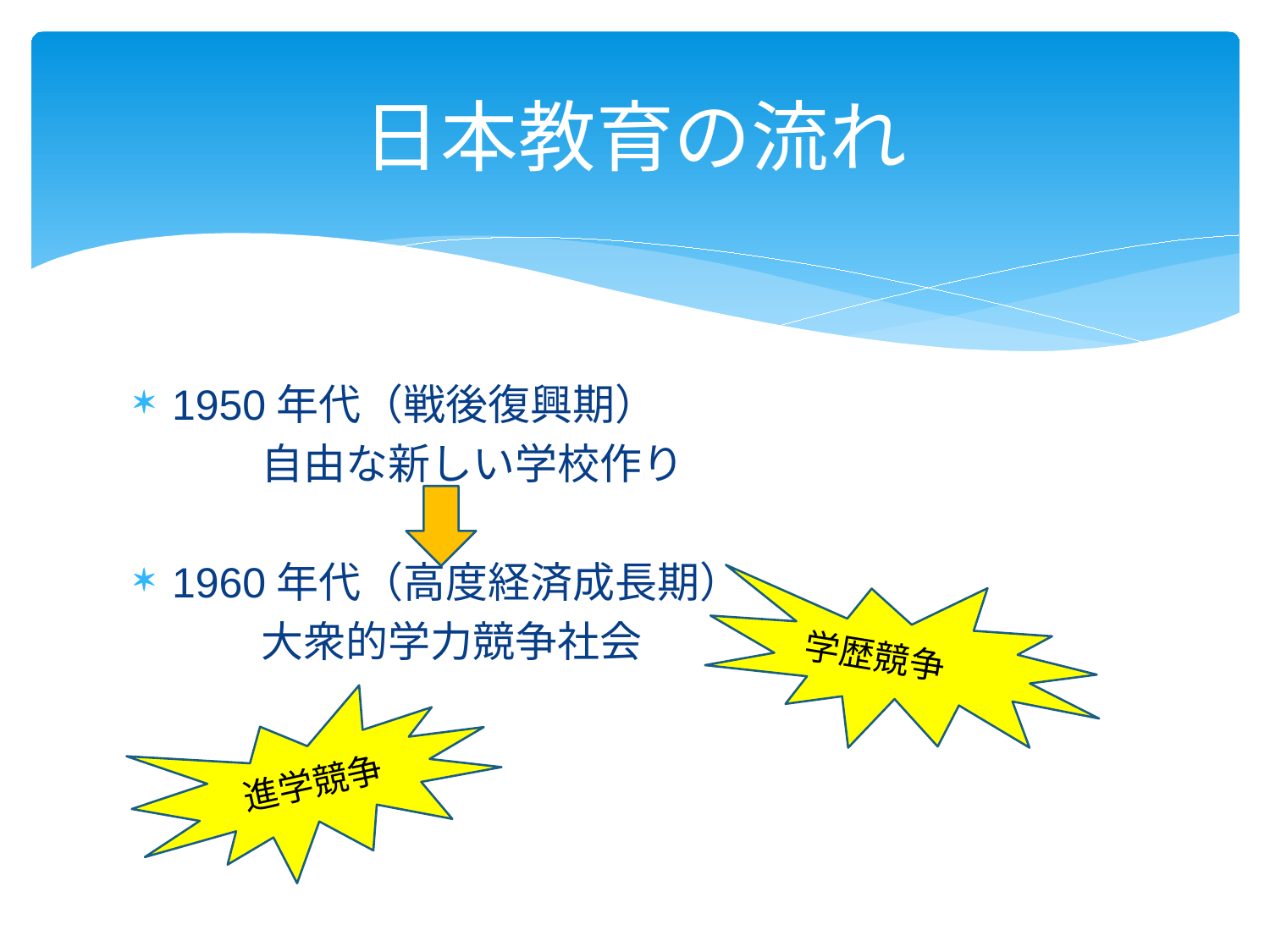

# 日本教育の流れ
1950年代（戦後復興期）
　　　自由な新しい学校作り

1960年代（高度経済成長期）
　　　大衆的学力競争社会

学歴競争
進学競争